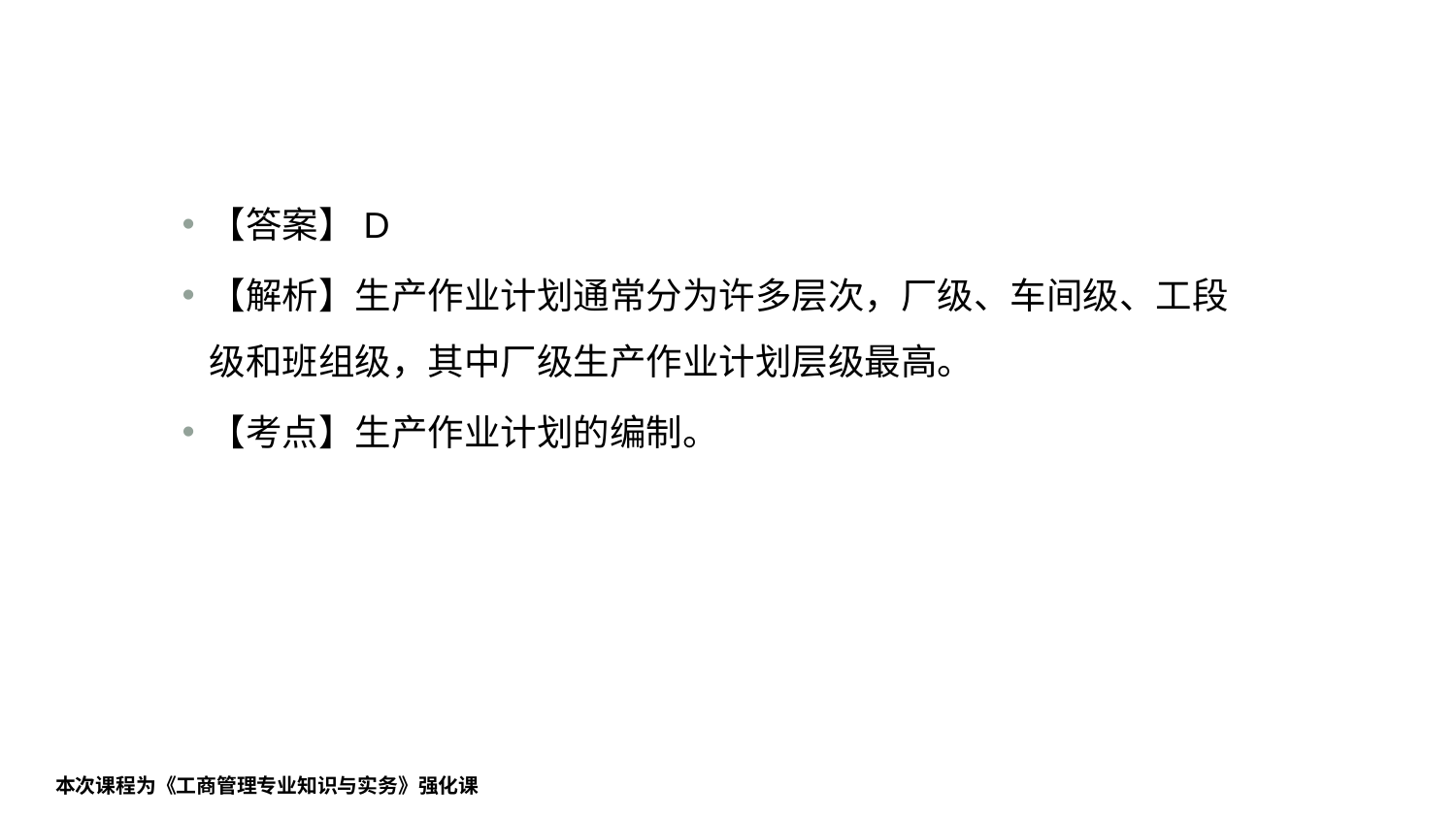

#
【答案】D
【解析】生产作业计划通常分为许多层次，厂级、车间级、工段级和班组级，其中厂级生产作业计划层级最高。
【考点】生产作业计划的编制。